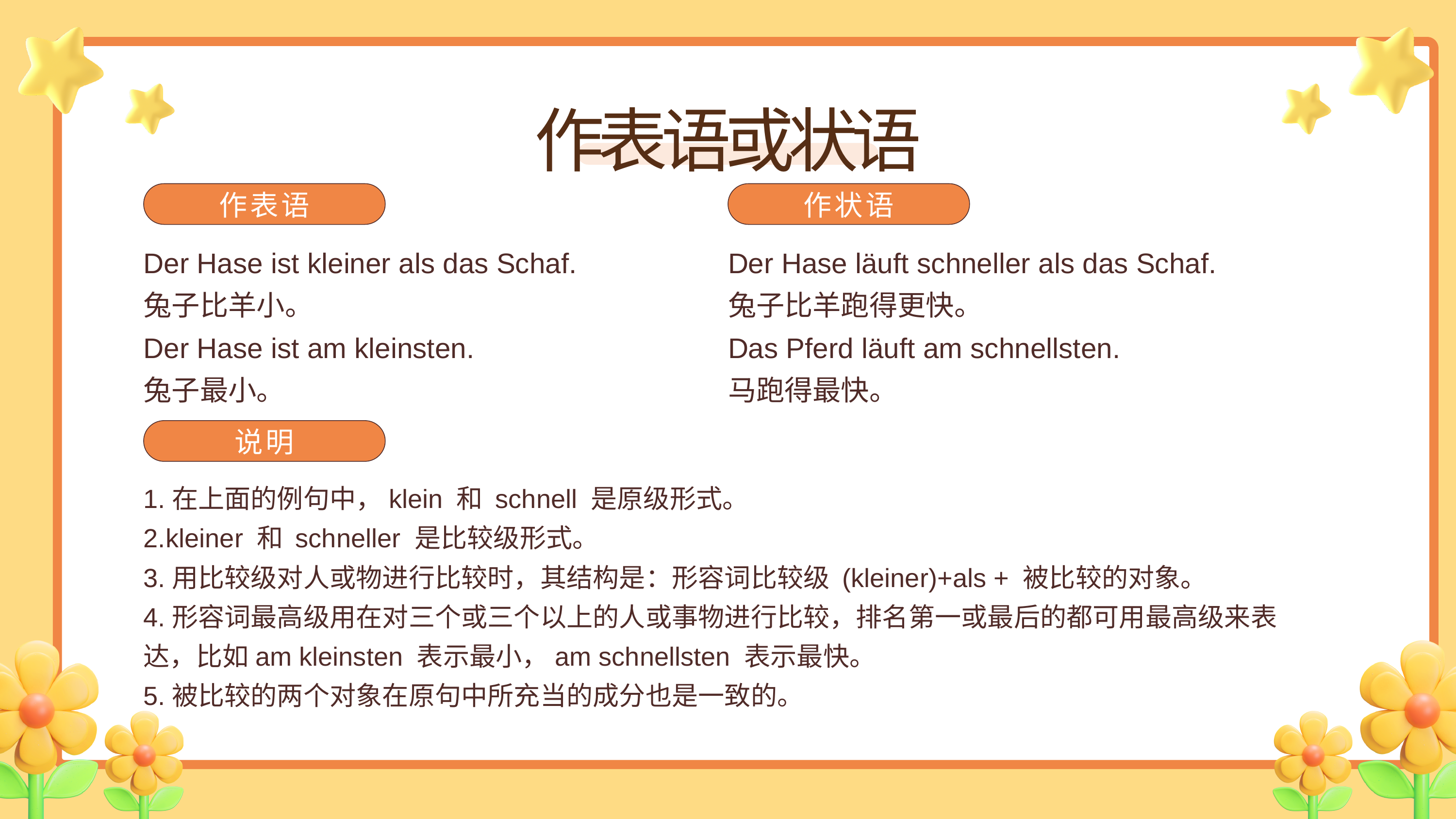

作表语或状语

作表语

作状语
Der Hase ist kleiner als das Schaf.
兔子比羊小。
Der Hase ist am kleinsten.
兔子最小。
Der Hase läuft schneller als das Schaf.
兔子比羊跑得更快。
Das Pferd läuft am schnellsten.
马跑得最快。

说明
1.在上面的例句中，klein 和 schnell 是原级形式。
2.kleiner 和 schneller 是比较级形式。
3.用比较级对人或物进行比较时，其结构是：形容词比较级 (kleiner)+als + 被比较的对象。
4.形容词最高级用在对三个或三个以上的人或事物进行比较，排名第一或最后的都可用最高级来表
达，比如am kleinsten 表示最小，am schnellsten 表示最快。
5.被比较的两个对象在原句中所充当的成分也是一致的。
主要内容